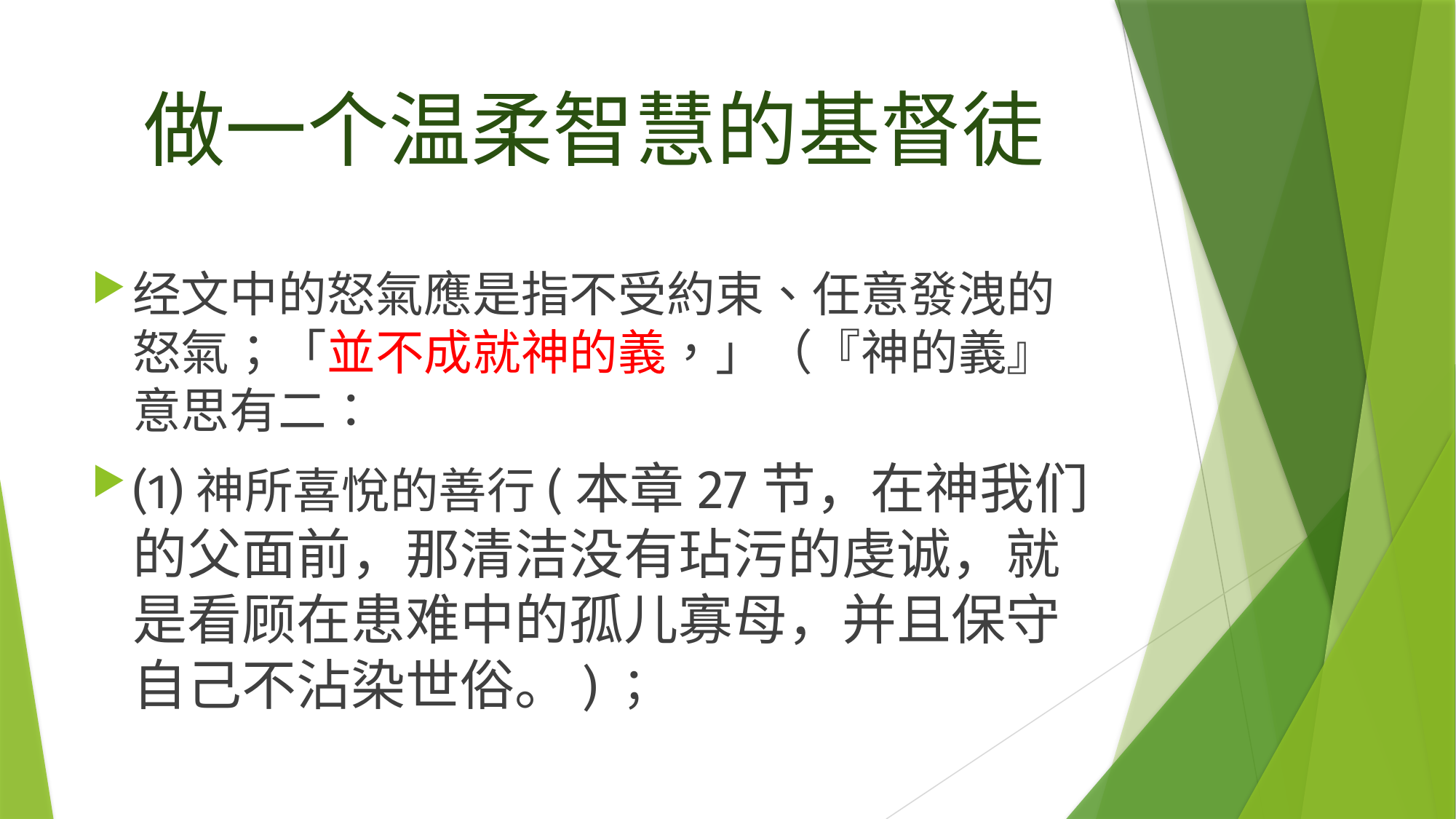

# 做一个温柔智慧的基督徒
经文中的怒氣應是指不受約束、任意發洩的怒氣；「並不成就神的義，」（『神的義』意思有二：
(1)神所喜悅的善行(本章27节，在神我们的父面前，那清洁没有玷污的虔诚，就是看顾在患难中的孤儿寡母，并且保守自己不沾染世俗。)；